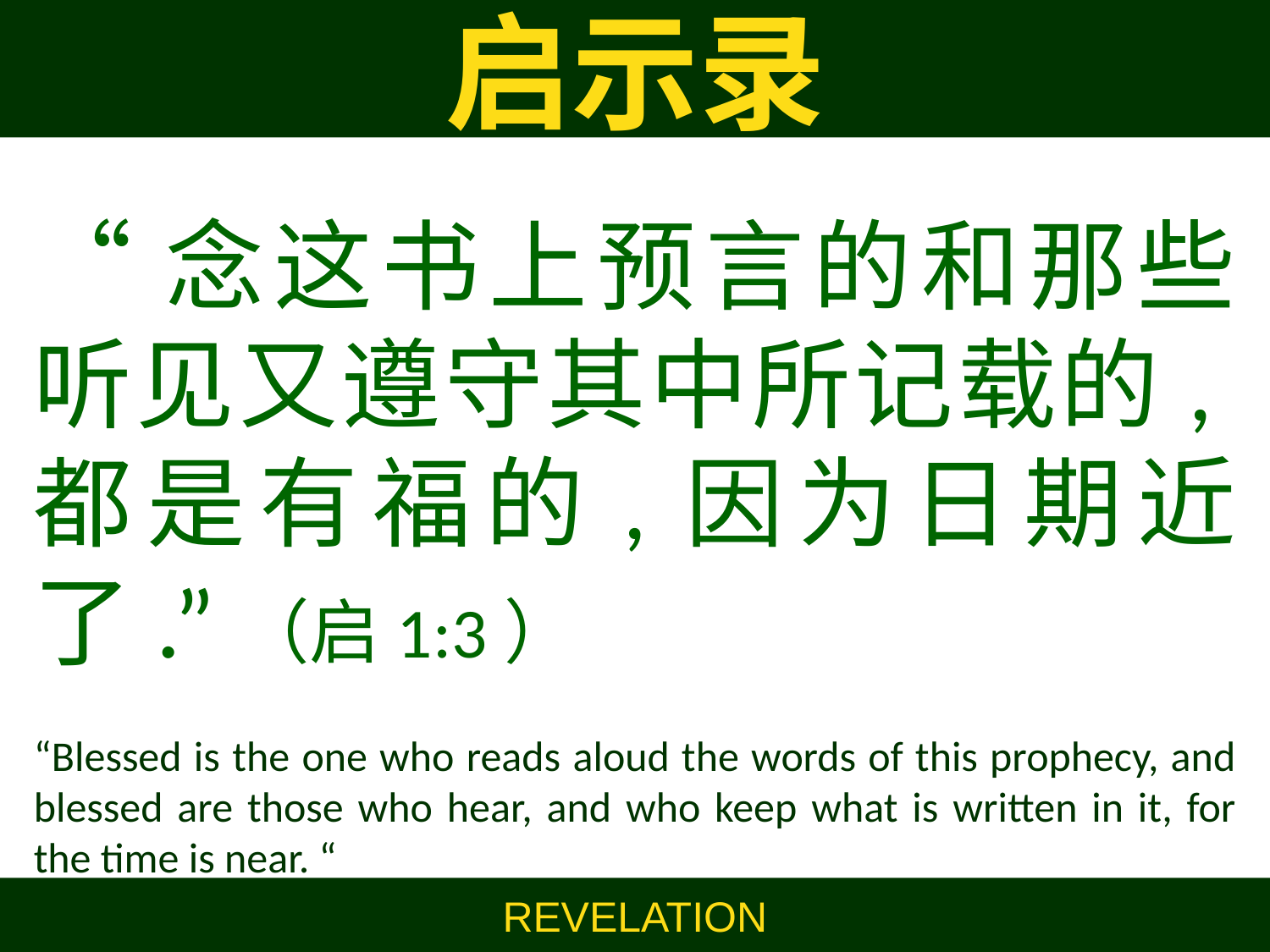

# 启示录
“念这书上预言的和那些听见又遵守其中所记载的,都是有福的,因为日期近了.”（启1:3）

“Blessed is the one who reads aloud the words of this prophecy, and blessed are those who hear, and who keep what is written in it, for the time is near. “
REVELATION